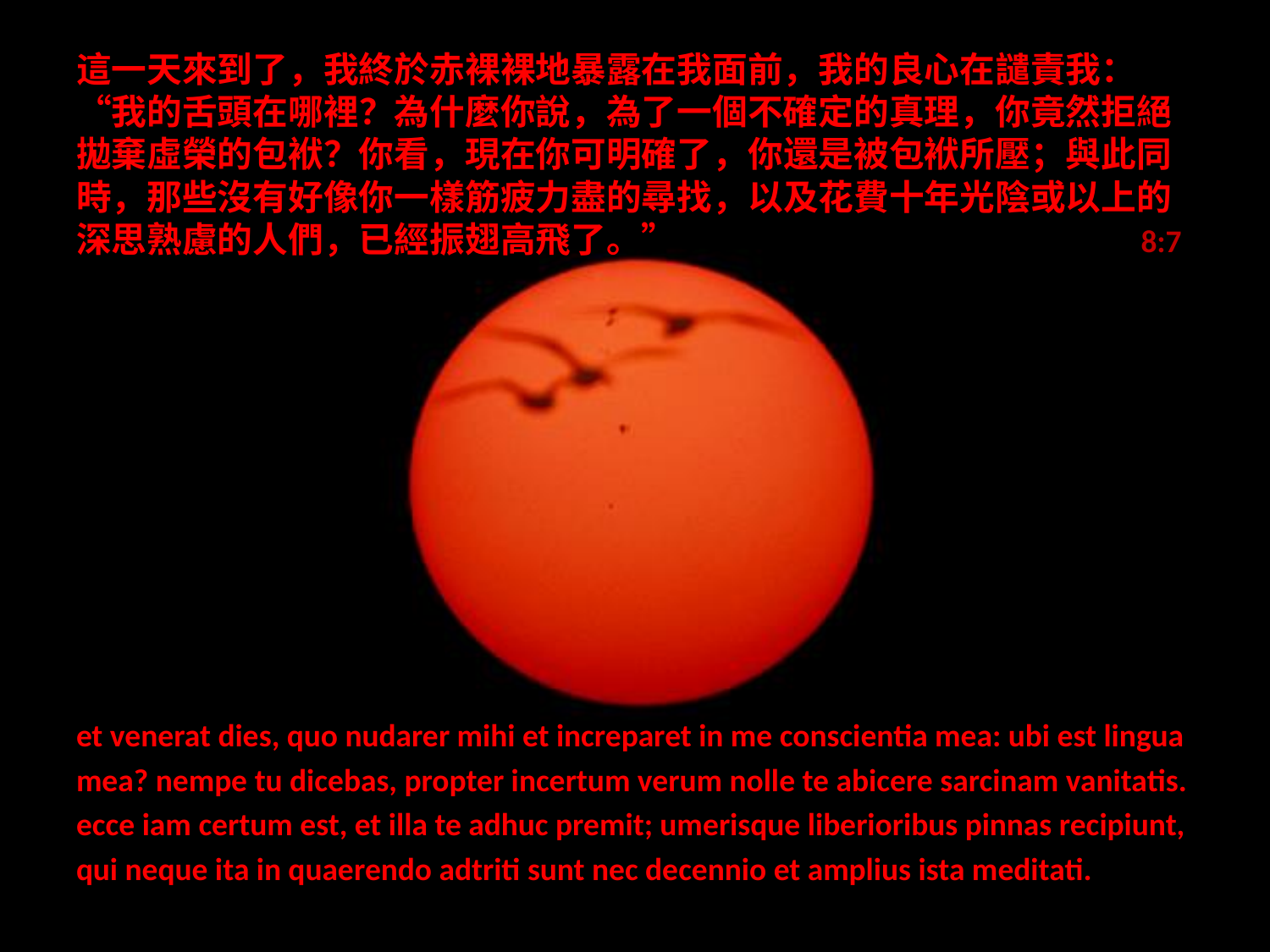

# 這一天來到了，我終於赤裸裸地暴露在我面前，我的良心在譴責我：“我的舌頭在哪裡？為什麼你說，為了一個不確定的真理，你竟然拒絕拋棄虛榮的包袱？你看，現在你可明確了，你還是被包袱所壓；與此同時，那些沒有好像你一樣筋疲力盡的尋找，以及花費十年光陰或以上的深思熟慮的人們，已經振翅高飛了。”				     8:7
et venerat dies, quo nudarer mihi et increparet in me conscientia mea: ubi est lingua
mea? nempe tu dicebas, propter incertum verum nolle te abicere sarcinam vanitatis.
ecce iam certum est, et illa te adhuc premit; umerisque liberioribus pinnas recipiunt,
qui neque ita in quaerendo adtriti sunt nec decennio et amplius ista meditati.